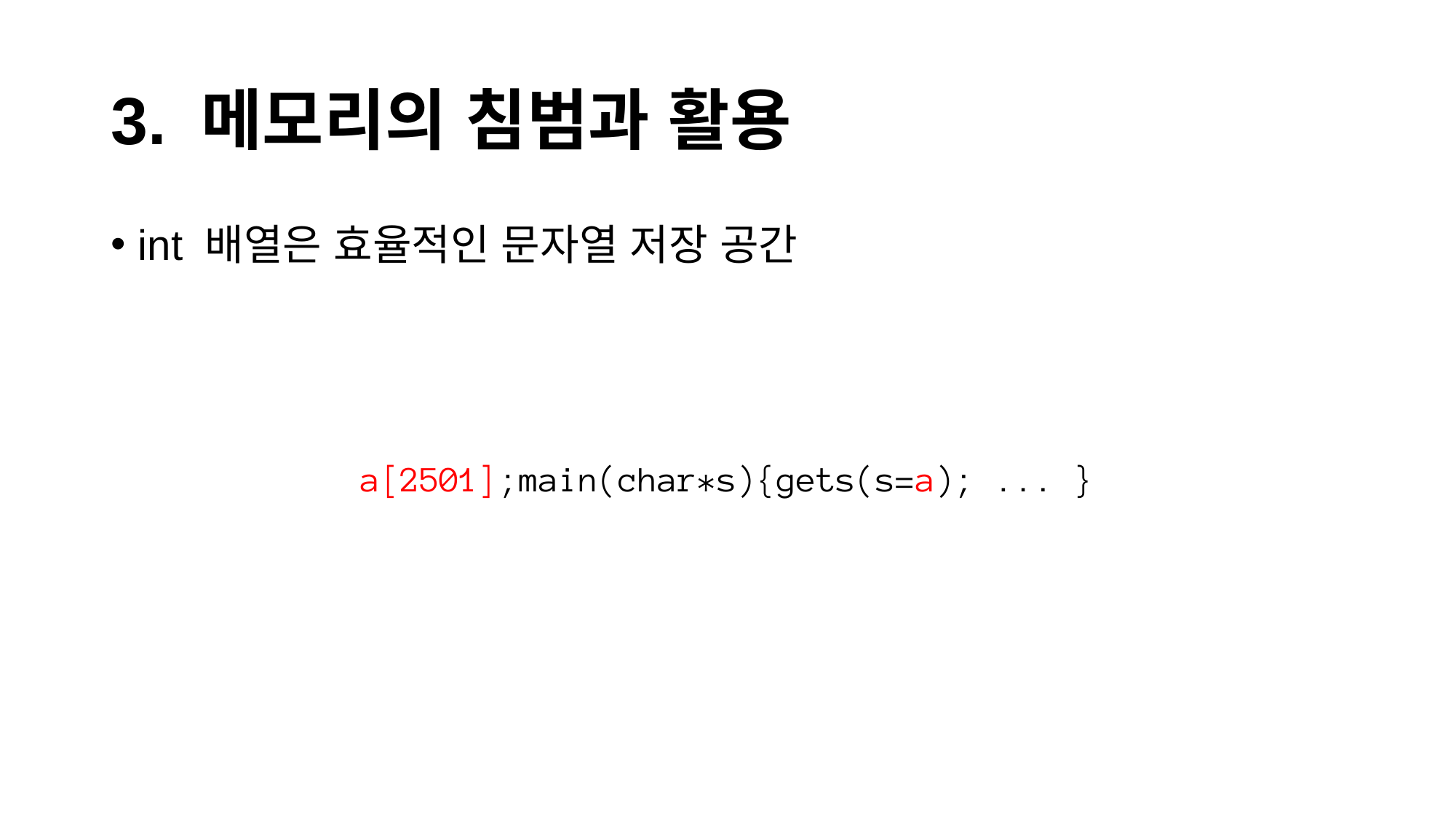

# 3. 메모리의 침범과 활용
int 배열은 효율적인 문자열 저장 공간
a[2501];main(char*s){gets(s=a); ... }